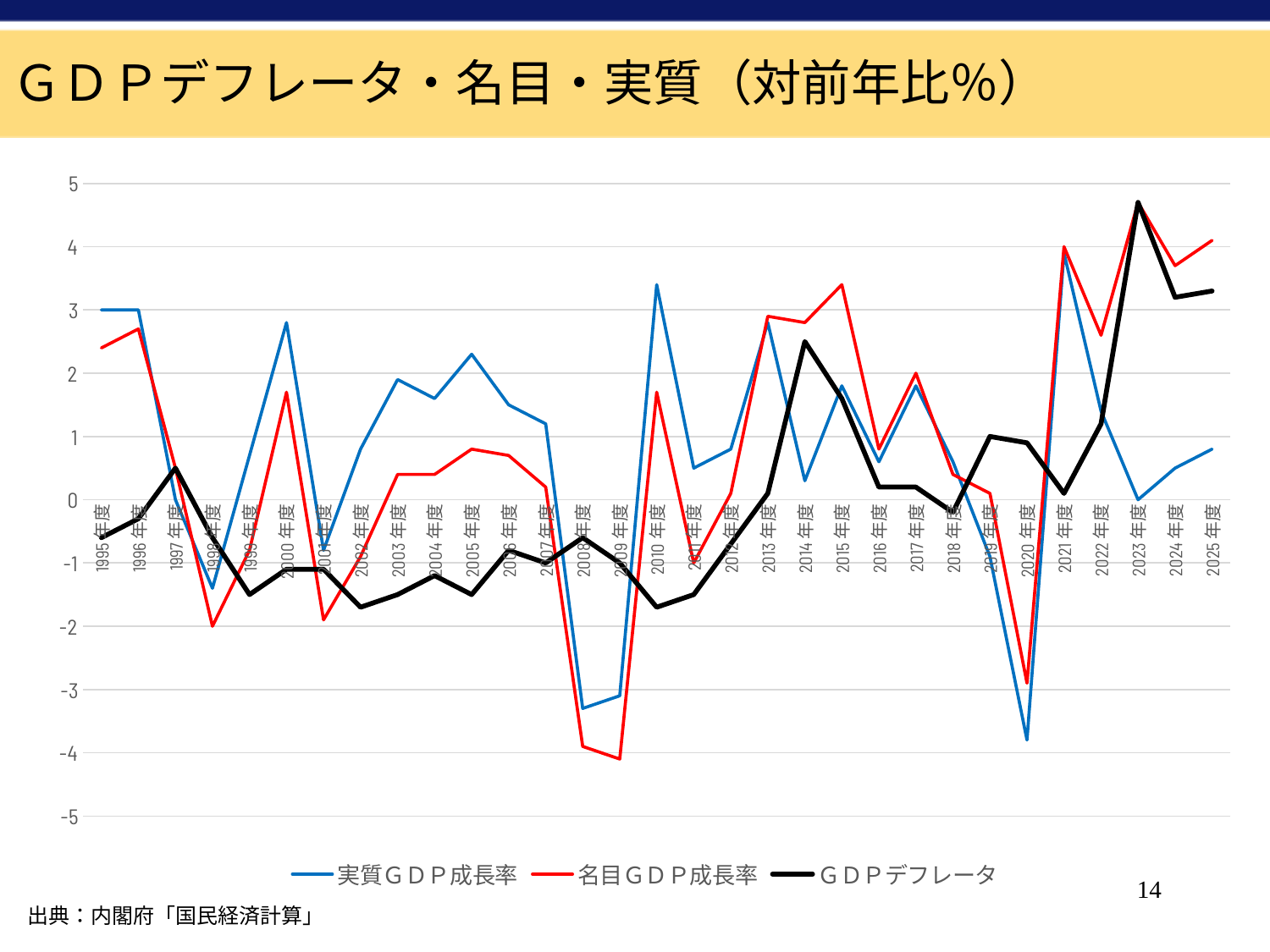

ＧＤＰデフレータ・名目・実質（対前年比％）

### Chart

| Category | 実質ＧＤＰ成長率 | 名目ＧＤＰ成長率 | ＧＤＰデフレータ |
|---|---|---|---|
| 1995年度 | 3.0 | 2.4 | -0.6000000000000001 |
| 1996年度 | 3.0 | 2.7 | -0.2999999999999998 |
| 1997年度 | 0.0 | 0.5 | 0.5 |
| 1998年度 | -1.4 | -2.0 | -0.6000000000000001 |
| 1999年度 | 0.7 | -0.8 | -1.5 |
| 2000年度 | 2.8 | 1.7 | -1.0999999999999999 |
| 2001年度 | -0.8 | -1.9 | -1.0999999999999999 |
| 2002年度 | 0.8 | -0.9 | -1.7000000000000002 |
| 2003年度 | 1.9 | 0.4 | -1.5 |
| 2004年度 | 1.6 | 0.4 | -1.2000000000000002 |
| 2005年度 | 2.3 | 0.8 | -1.4999999999999998 |
| 2006年度 | 1.5 | 0.7 | -0.8 |
| 2007年度 | 1.2 | 0.2 | -1.0 |
| 2008年度 | -3.3 | -3.9 | -0.6000000000000001 |
| 2009年度 | -3.1 | -4.1 | -0.9999999999999996 |
| 2010年度 | 3.4 | 1.7 | -1.7 |
| 2011年度 | 0.5 | -1.0 | -1.5 |
| 2012年度 | 0.8 | 0.1 | -0.7000000000000001 |
| 2013年度 | 2.8 | 2.9 | 0.10000000000000009 |
| 2014年度 | 0.3 | 2.8 | 2.5 |
| 2015年度 | 1.8 | 3.4 | 1.5999999999999999 |
| 2016年度 | 0.6 | 0.8 | 0.20000000000000007 |
| 2017年度 | 1.8 | 2.0 | 0.19999999999999996 |
| 2018年度 | 0.6 | 0.4 | -0.19999999999999996 |
| 2019年度 | -0.9 | 0.1 | 1.0 |
| 2020年度 | -3.8 | -2.9 | 0.8999999999999999 |
| 2021年度 | 3.9 | 4.0 | 0.10000000000000009 |
| 2022年度 | 1.4 | 2.6 | 1.2000000000000002 |
| 2023年度 | 0.0 | 4.7 | 4.7 |
| 2024年度 | 0.5 | 3.7 | 3.2 |
| 2025年度 | 0.8 | 4.1 | 3.3 |
14
出典：内閣府「国民経済計算」